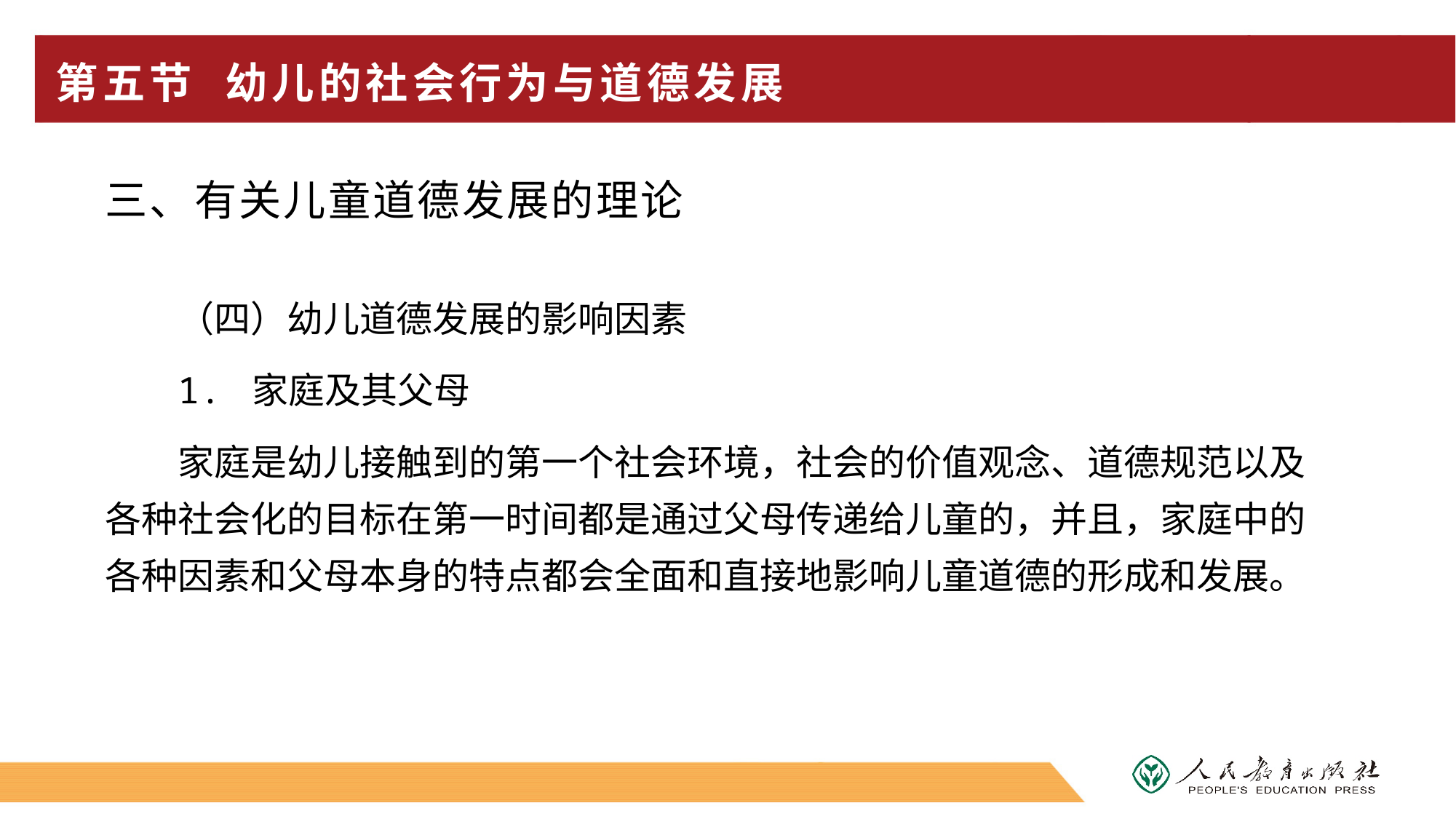

# 第五节  幼儿的社会行为与道德发展
三、有关儿童道德发展的理论
（四）幼儿道德发展的影响因素
1. 家庭及其父母
家庭是幼儿接触到的第一个社会环境，社会的价值观念、道德规范以及各种社会化的目标在第一时间都是通过父母传递给儿童的，并且，家庭中的各种因素和父母本身的特点都会全面和直接地影响儿童道德的形成和发展。